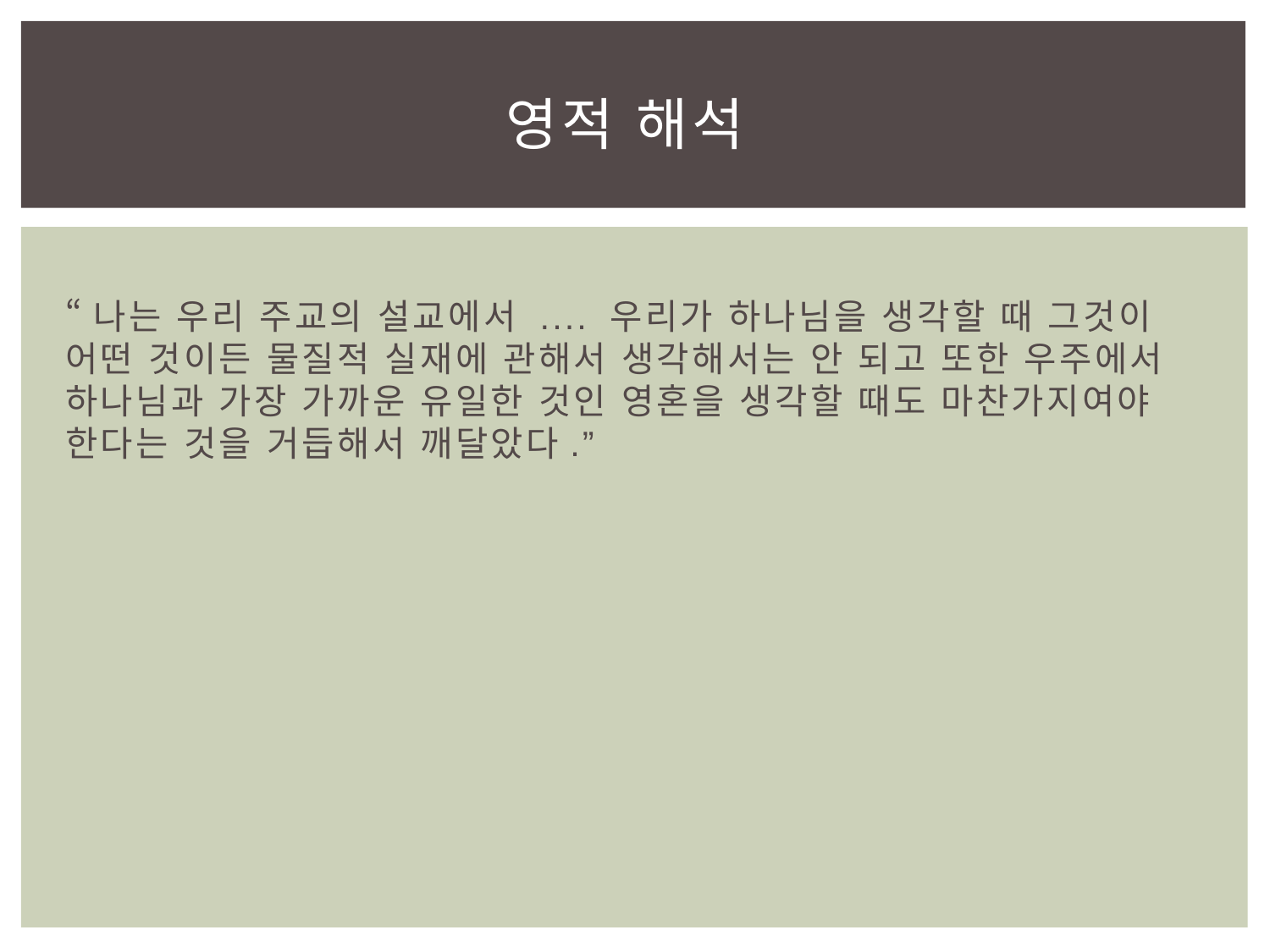

# 영적 해석

“나는 우리 주교의 설교에서 .... 우리가 하나님을 생각할 때 그것이 어떤 것이든 물질적 실재에 관해서 생각해서는 안 되고 또한 우주에서 하나님과 가장 가까운 유일한 것인 영혼을 생각할 때도 마찬가지여야 한다는 것을 거듭해서 깨달았다.”